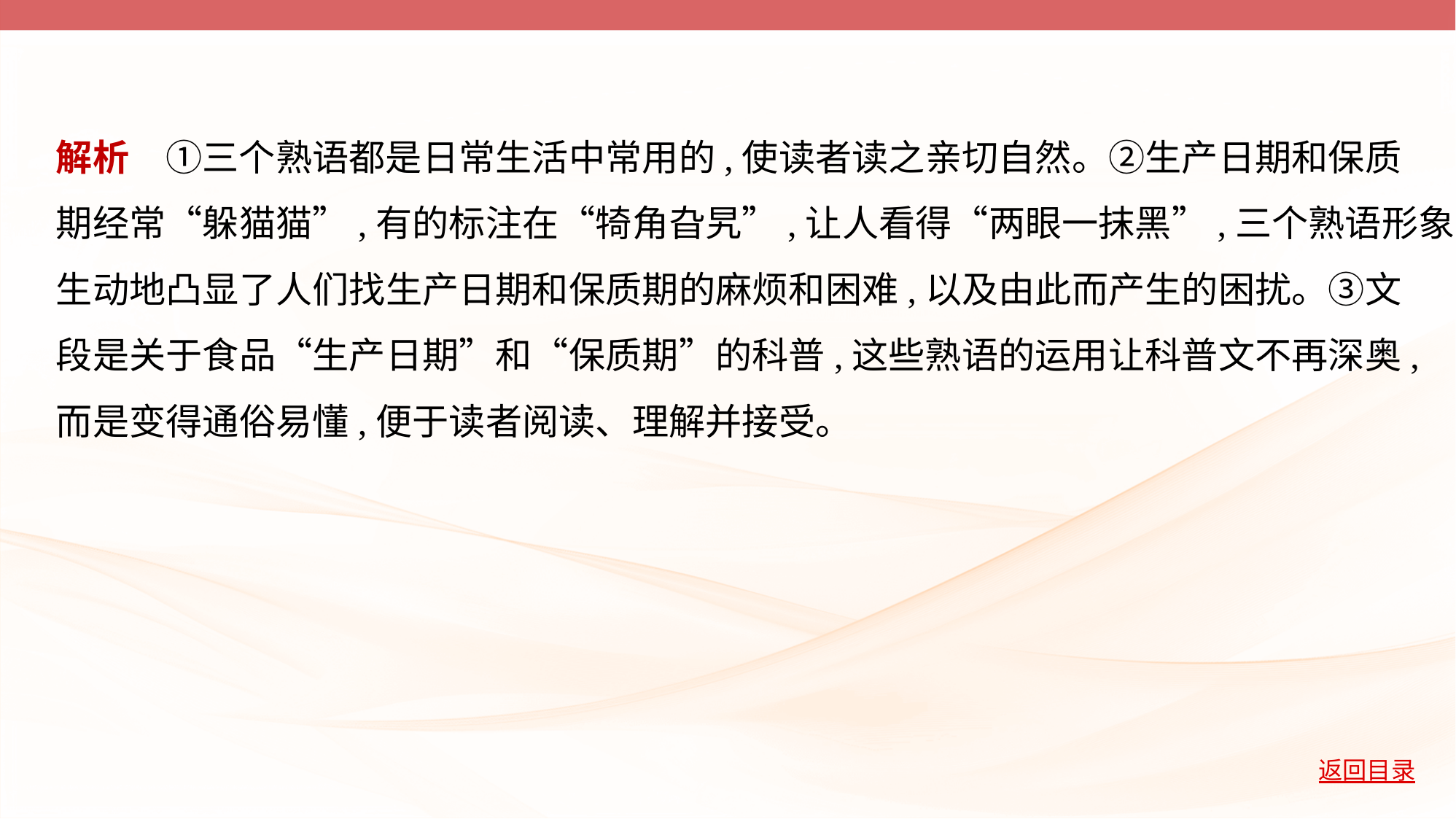

解析　①三个熟语都是日常生活中常用的,使读者读之亲切自然。②生产日期和保质
期经常“躲猫猫”,有的标注在“犄角旮旯”,让人看得“两眼一抹黑”,三个熟语形象
生动地凸显了人们找生产日期和保质期的麻烦和困难,以及由此而产生的困扰。③文
段是关于食品“生产日期”和“保质期”的科普,这些熟语的运用让科普文不再深奥,
而是变得通俗易懂,便于读者阅读、理解并接受。